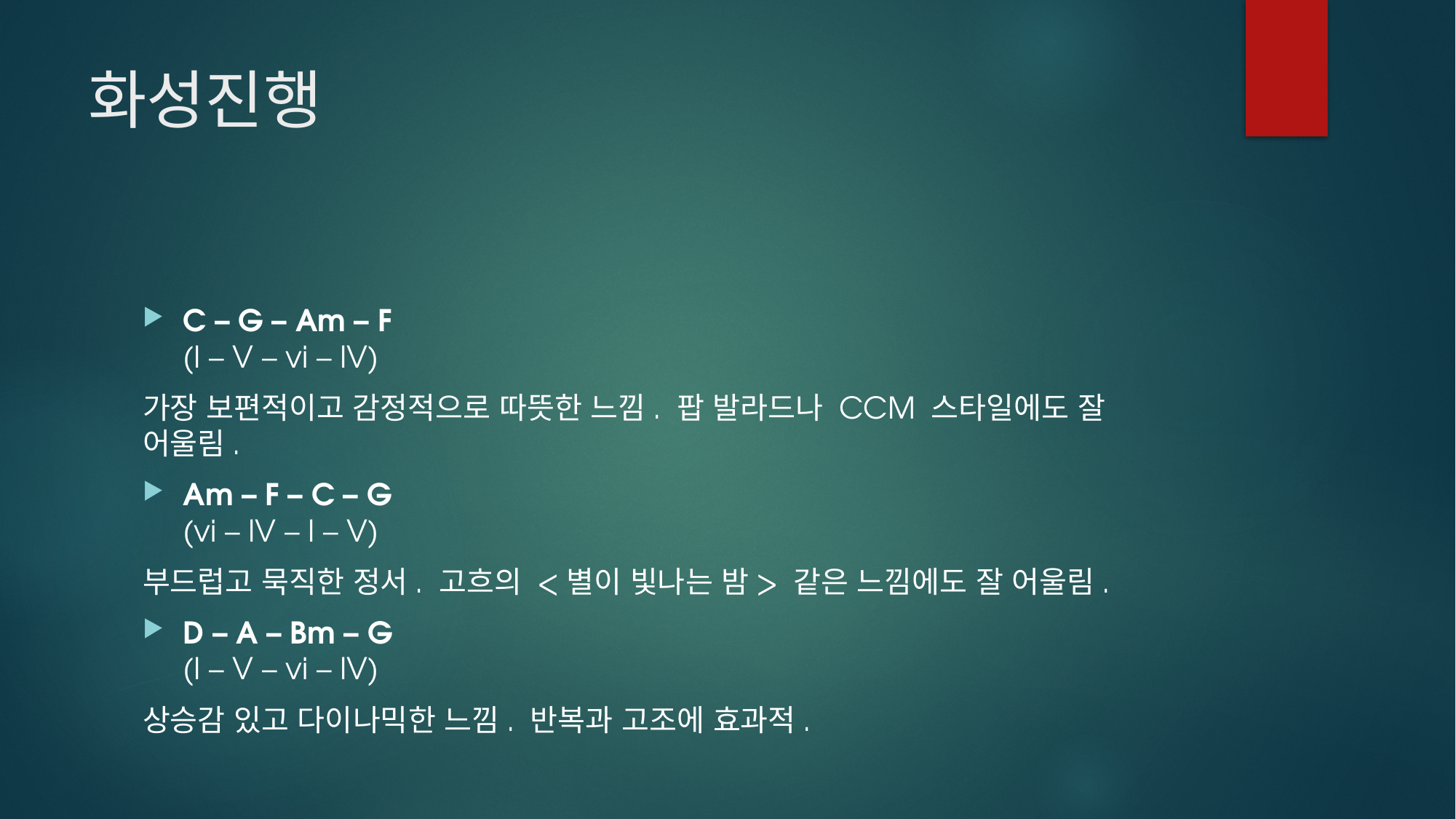

# 화성진행

C – G – Am – F
(I – V – vi – IV)
가장 보편적이고 감정적으로 따뜻한 느낌. 팝 발라드나 CCM 스타일에도 잘 어울림.
Am – F – C – G
(vi – IV – I – V)
부드럽고 묵직한 정서. 고흐의 <별이 빛나는 밤> 같은 느낌에도 잘 어울림.
D – A – Bm – G
(I – V – vi – IV)
상승감 있고 다이나믹한 느낌. 반복과 고조에 효과적.